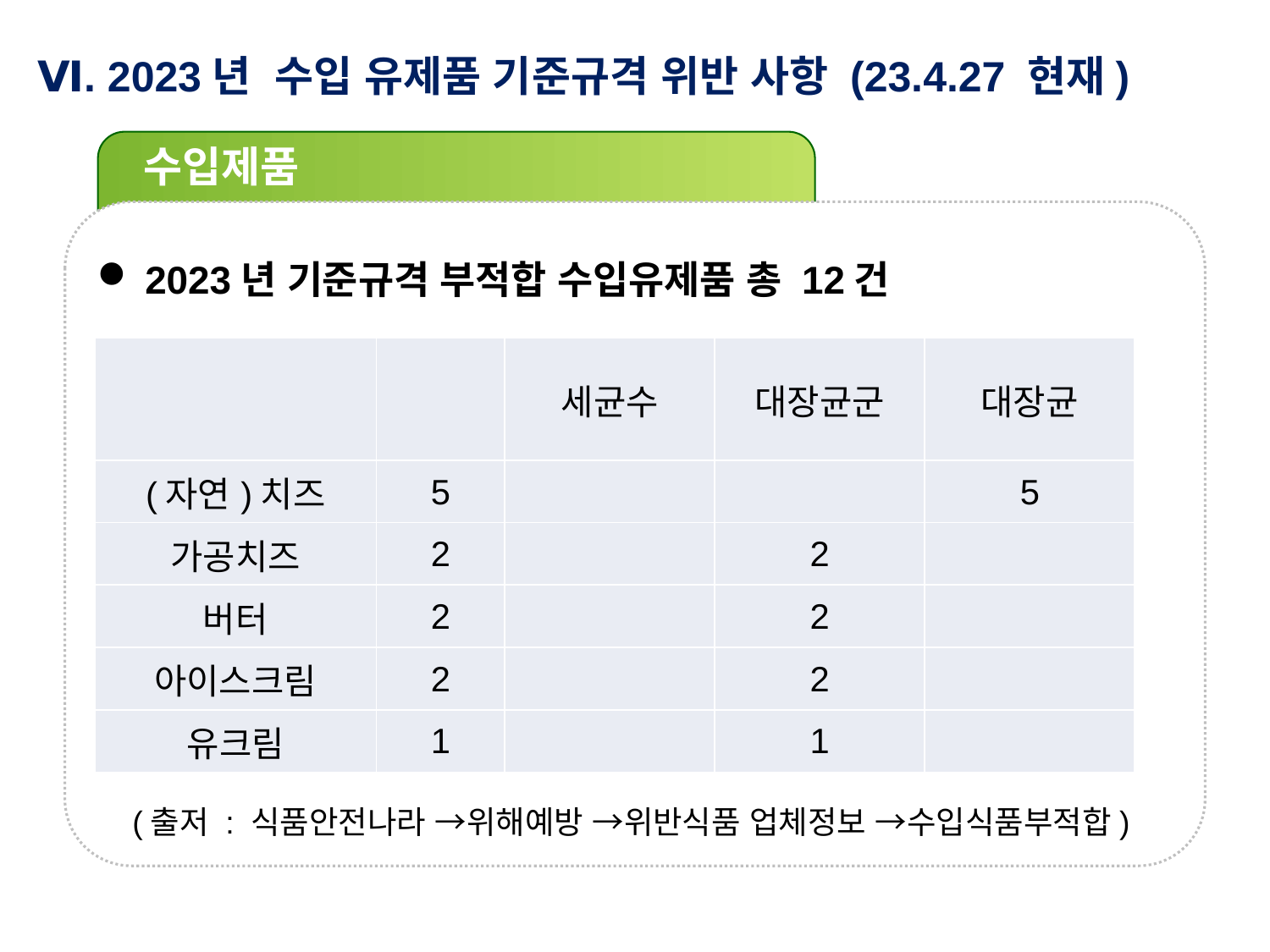

Ⅵ. 2023년  수입 유제품 기준규격 위반 사항 (23.4.27 현재)
수입제품

2023년 기준규격 부적합 수입유제품 총 12건
|  |  | 세균수 | 대장균군 | 대장균 |
| --- | --- | --- | --- | --- |
| (자연)치즈 | 5 |  |  | 5 |
| 가공치즈 | 2 |  | 2 |  |
| 버터 | 2 |  | 2 |  |
| 아이스크림 | 2 |  | 2 |  |
| 유크림 | 1 |  | 1 |  |
(출저 : 식품안전나라 →위해예방 →위반식품 업체정보 →수입식품부적합)